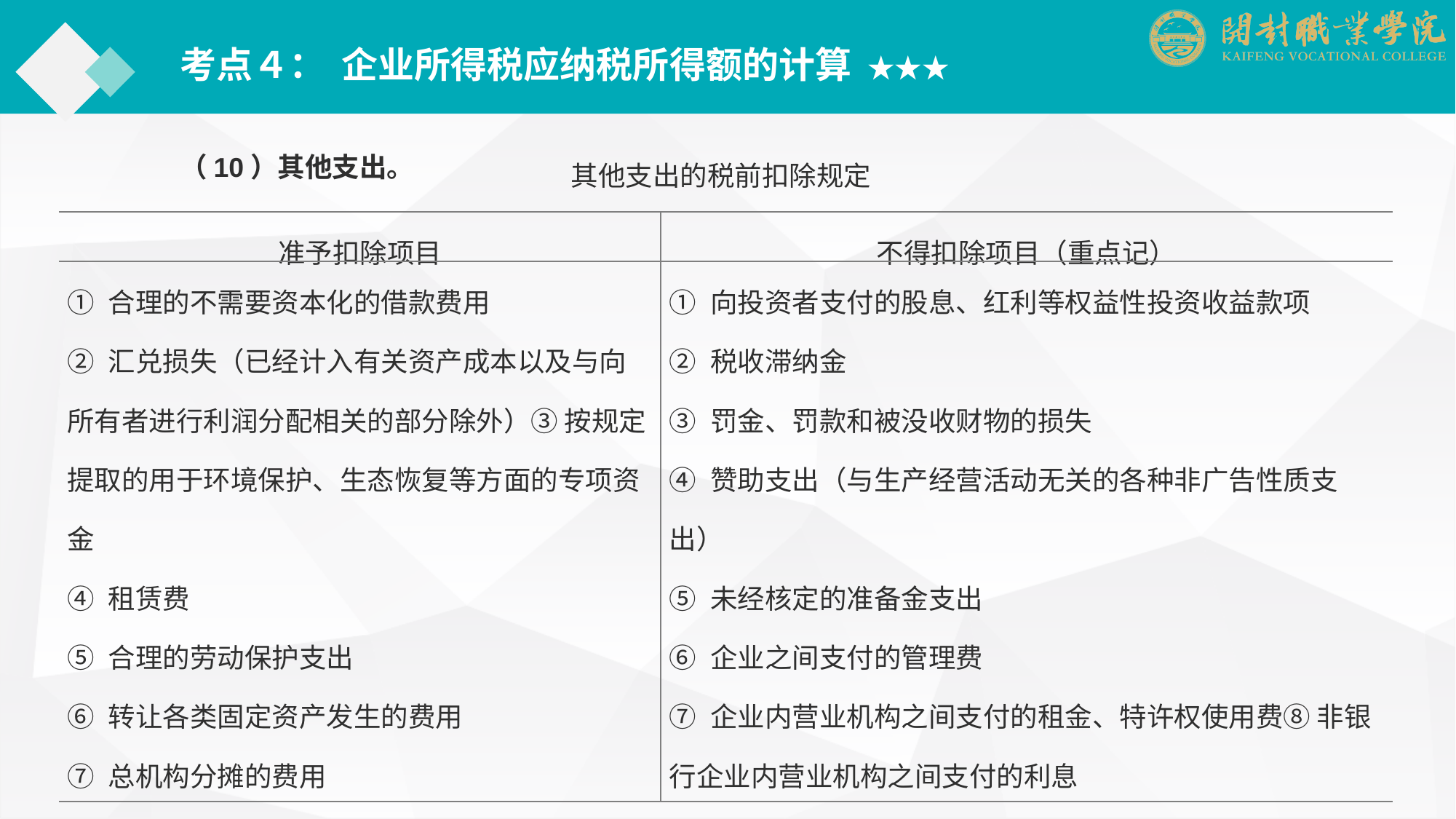

考点４：  企业所得税应纳税所得额的计算  ★★★
（10）其他支出。
其他支出的税前扣除规定
| 准予扣除项目 | 不得扣除项目（重点记） |
| --- | --- |
| ① 合理的不需要资本化的借款费用 ② 汇兑损失（已经计入有关资产成本以及与向所有者进行利润分配相关的部分除外）③ 按规定提取的用于环境保护、生态恢复等方面的专项资金 ④ 租赁费 ⑤ 合理的劳动保护支出 ⑥ 转让各类固定资产发生的费用 ⑦ 总机构分摊的费用 ⑧ 会员费、合理的会议费、差旅费、违约金、诉讼费用 | ① 向投资者支付的股息、红利等权益性投资收益款项 ② 税收滞纳金 ③ 罚金、罚款和被没收财物的损失 ④ 赞助支出（与生产经营活动无关的各种非广告性质支出） ⑤ 未经核定的准备金支出 ⑥ 企业之间支付的管理费 ⑦ 企业内营业机构之间支付的租金、特许权使用费⑧ 非银行企业内营业机构之间支付的利息 ⑨ 企业的不征税收入用于支出所形成的费用或财产，不得扣除或者计算对应的折旧、摊销扣除 |